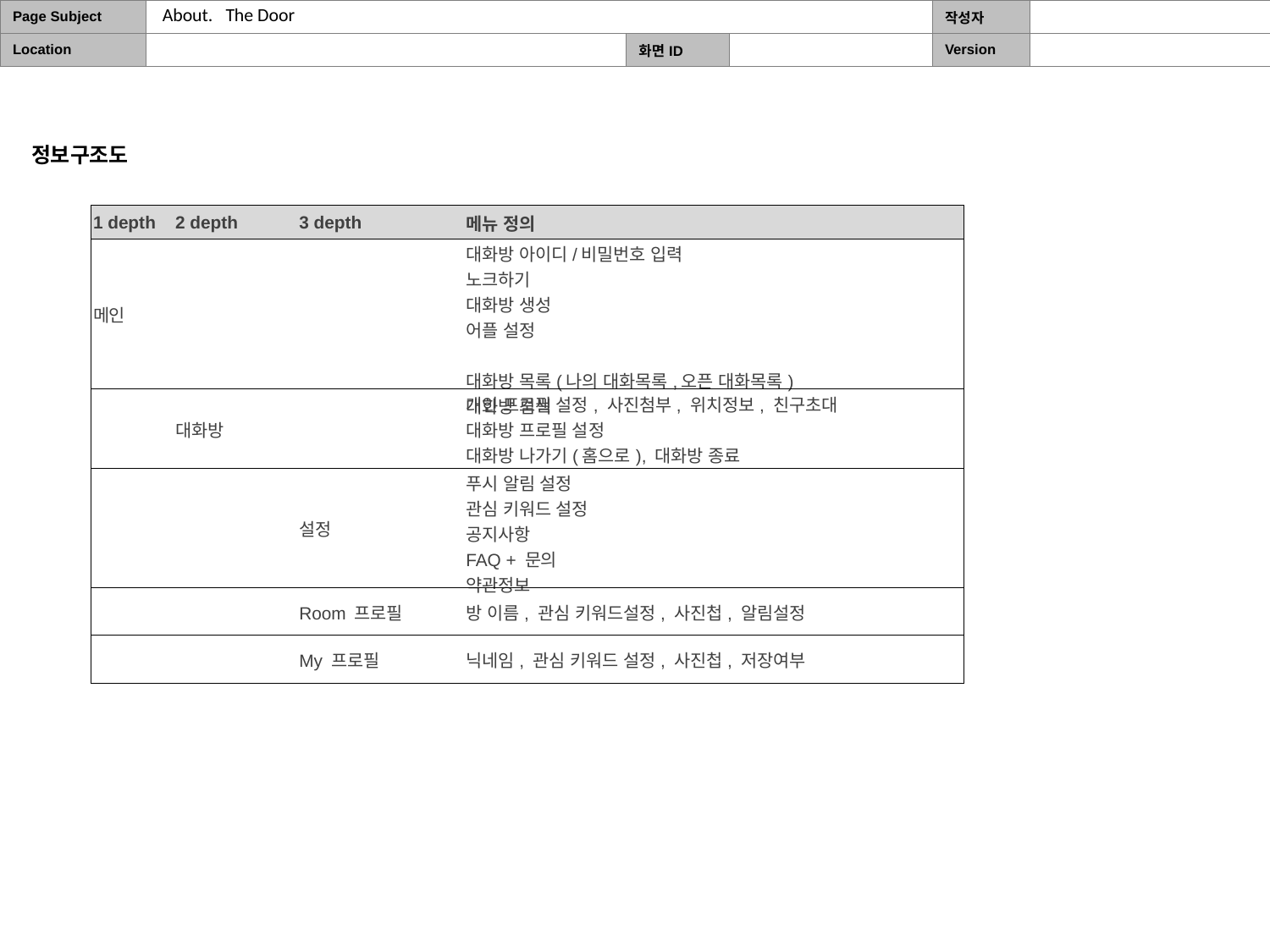

About.   The Door
정보구조도
| 1 depth | 2 depth | 3 depth | 메뉴 정의 |
| --- | --- | --- | --- |
| 메인 |  |  | 대화방 아이디/비밀번호 입력 노크하기 대화방 생성 어플 설정 대화방 목록(나의 대화목록,오픈 대화목록) 대화방 검색 |
|  | 대화방 |  | 개인 프로필 설정, 사진첨부, 위치정보, 친구초대 대화방 프로필 설정 대화방 나가기(홈으로), 대화방 종료 |
|  |  | 설정 | 푸시 알림 설정 관심 키워드 설정 공지사항 FAQ + 문의 약관정보 |
|  |  | Room 프로필 | 방 이름, 관심 키워드설정, 사진첩, 알림설정 |
|  |  | My 프로필 | 닉네임, 관심 키워드 설정, 사진첩, 저장여부 |